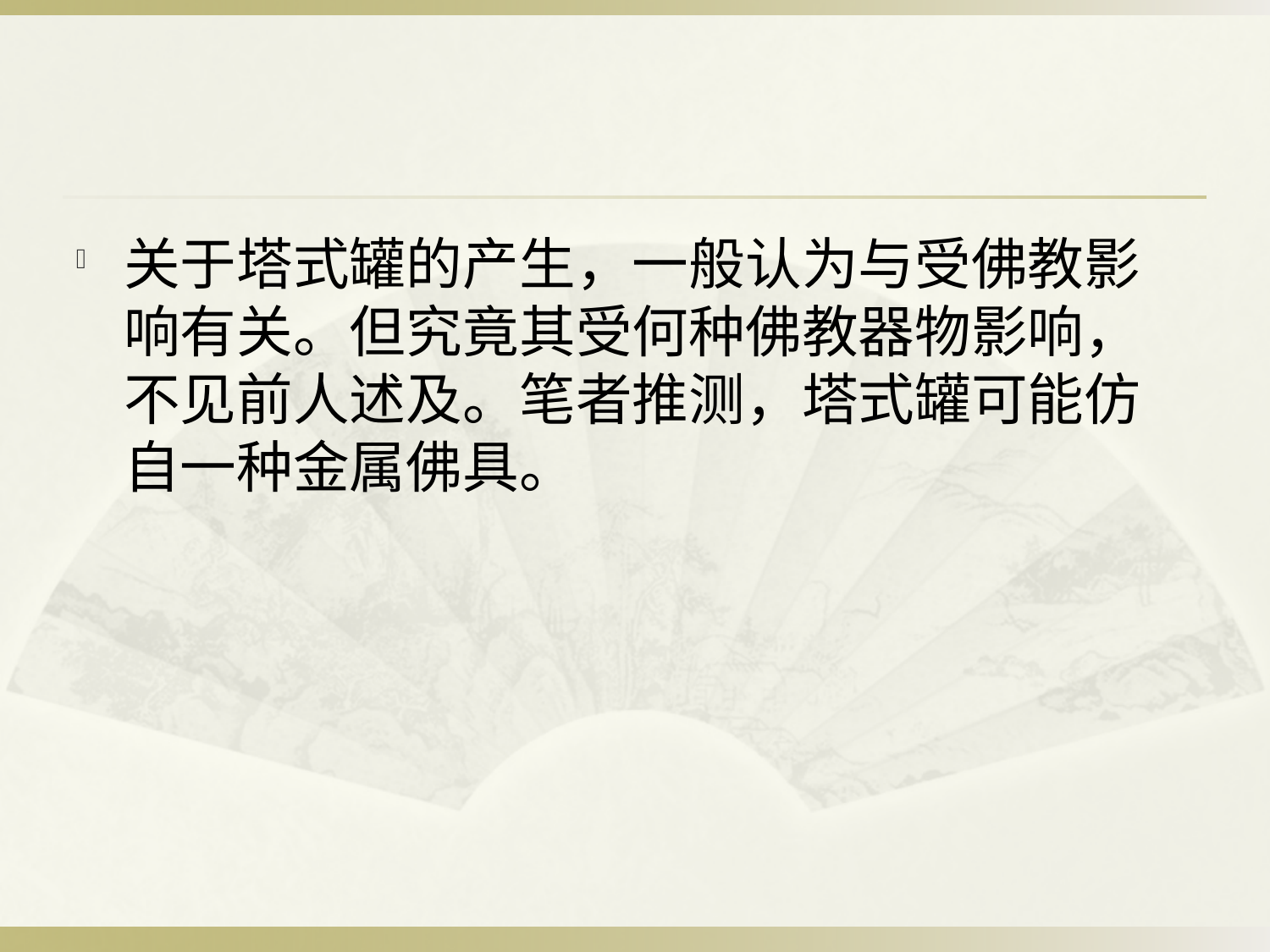

#
关于塔式罐的产生，一般认为与受佛教影响有关。但究竟其受何种佛教器物影响，不见前人述及。笔者推测，塔式罐可能仿自一种金属佛具。